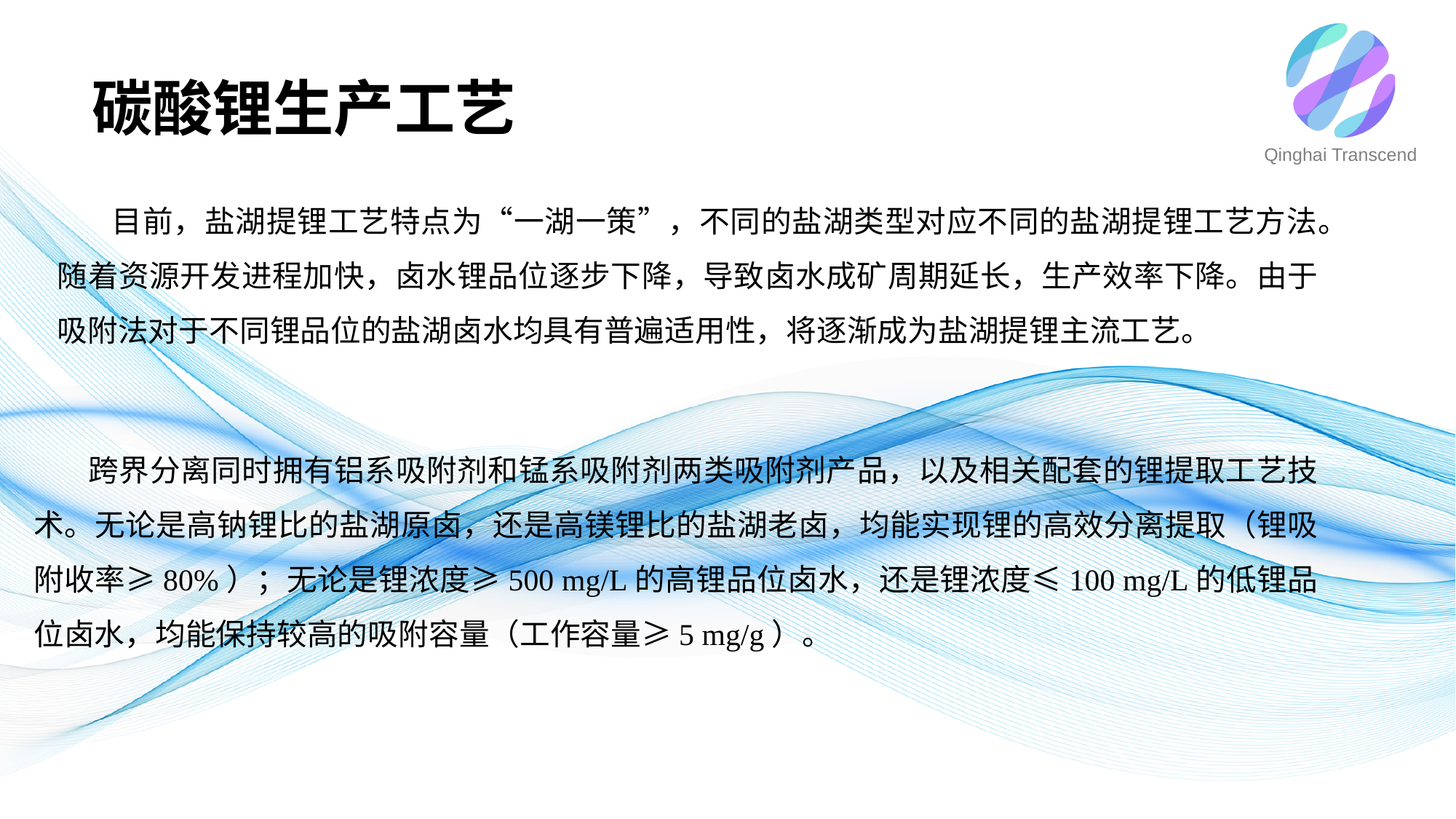

Qinghai Transcend
碳酸锂生产工艺
目前，盐湖提锂工艺特点为“一湖一策”，不同的盐湖类型对应不同的盐湖提锂工艺方法。随着资源开发进程加快，卤水锂品位逐步下降，导致卤水成矿周期延长，生产效率下降。由于吸附法对于不同锂品位的盐湖卤水均具有普遍适用性，将逐渐成为盐湖提锂主流工艺。
跨界分离同时拥有铝系吸附剂和锰系吸附剂两类吸附剂产品，以及相关配套的锂提取工艺技术。无论是高钠锂比的盐湖原卤，还是高镁锂比的盐湖老卤，均能实现锂的高效分离提取（锂吸附收率≥80%）；无论是锂浓度≥500 mg/L的高锂品位卤水，还是锂浓度≤100 mg/L的低锂品位卤水，均能保持较高的吸附容量（工作容量≥5 mg/g）。